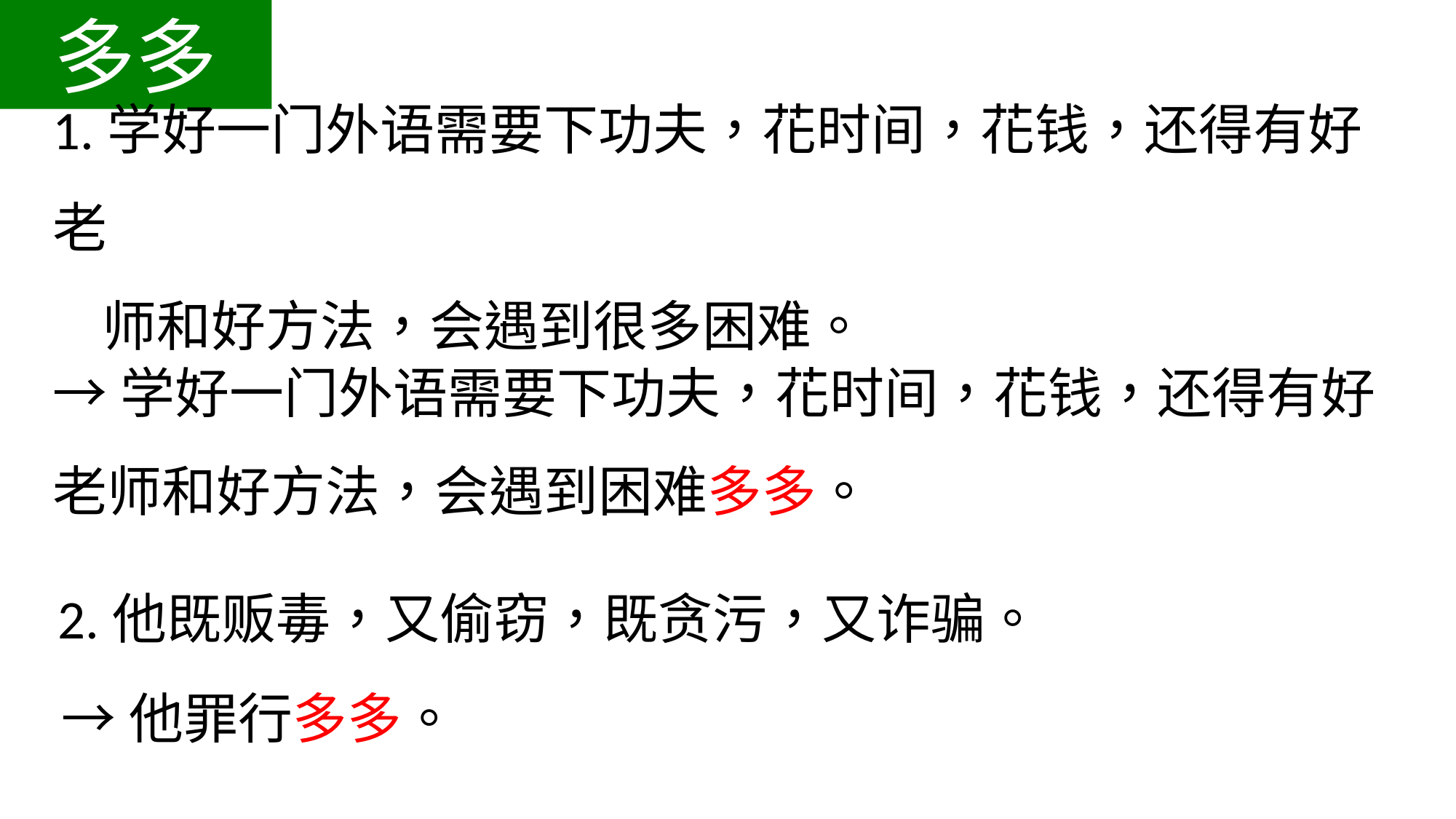

多多
1.学好一门外语需要下功夫，花时间，花钱，还得有好老
   师和好方法，会遇到很多困难。
→学好一门外语需要下功夫，花时间，花钱，还得有好老师和好方法，会遇到困难多多。
2.他既贩毒，又偷窃，既贪污，又诈骗。
→他罪行多多。